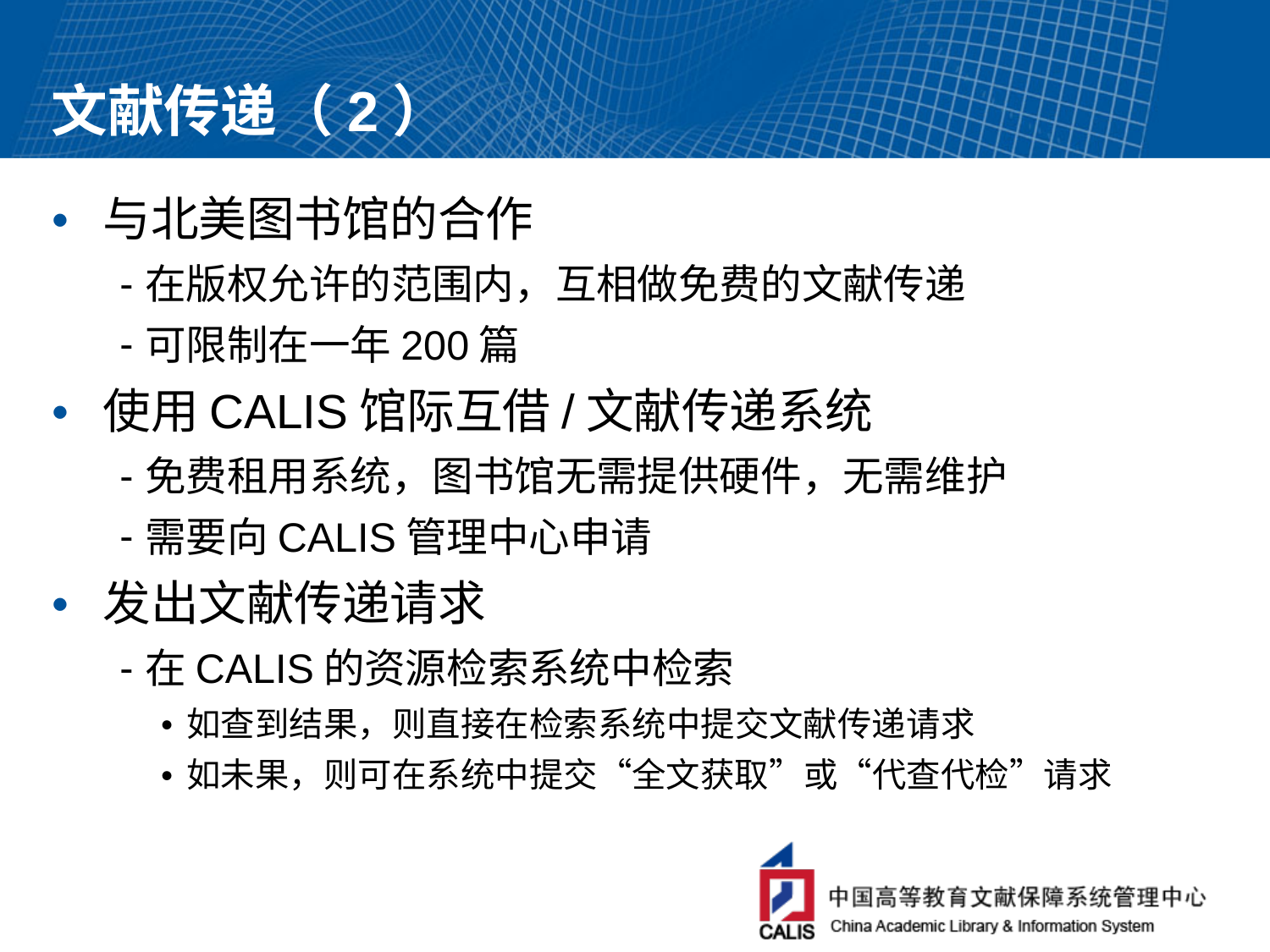

# 文献传递（2）
与北美图书馆的合作
在版权允许的范围内，互相做免费的文献传递
可限制在一年200篇
使用CALIS馆际互借/文献传递系统
免费租用系统，图书馆无需提供硬件，无需维护
需要向CALIS管理中心申请
发出文献传递请求
在CALIS的资源检索系统中检索
如查到结果，则直接在检索系统中提交文献传递请求
如未果，则可在系统中提交“全文获取”或“代查代检”请求